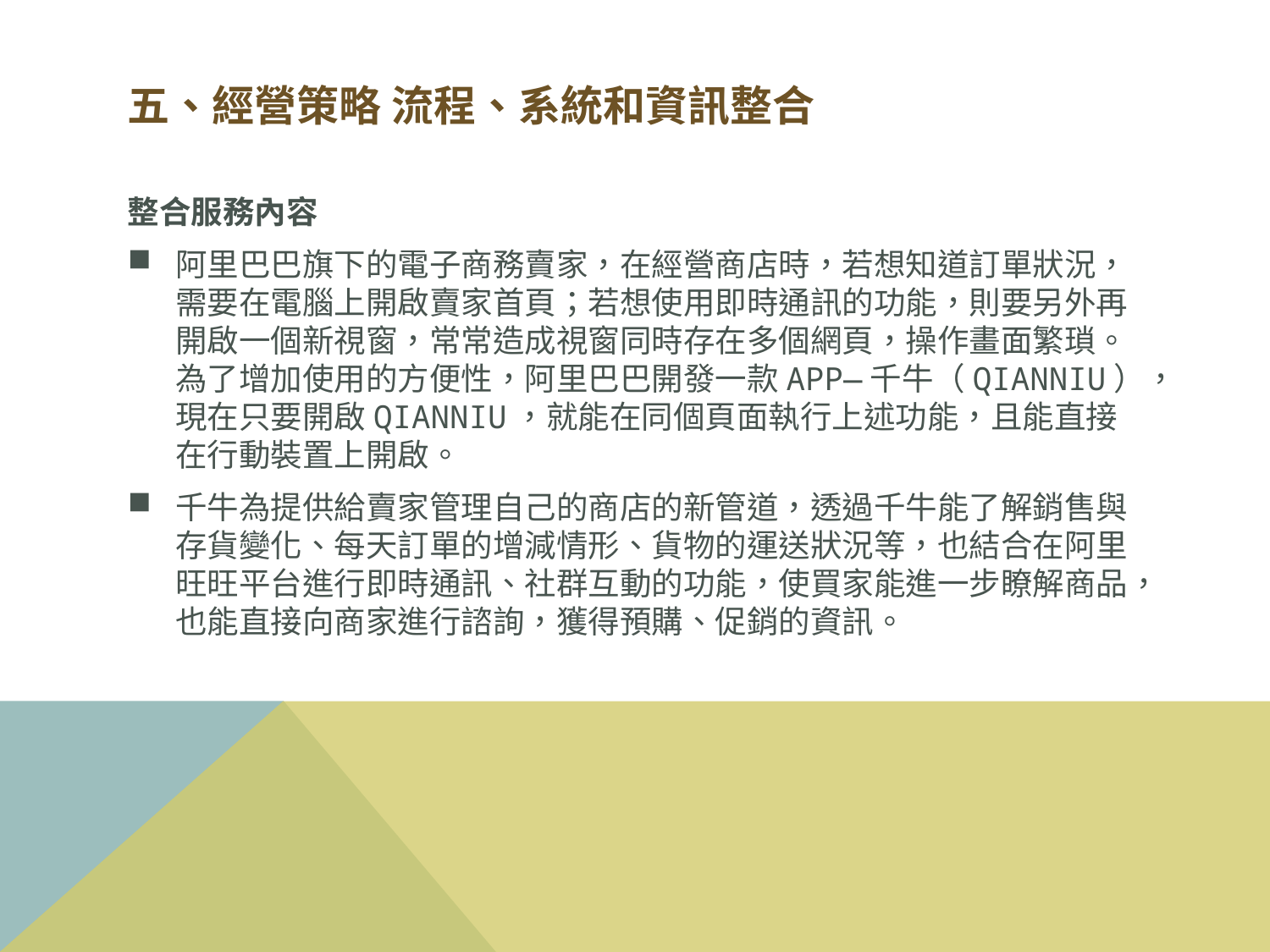

# 五、經營策略 流程、系統和資訊整合
整合服務內容
阿里巴巴旗下的電子商務賣家，在經營商店時，若想知道訂單狀況，需要在電腦上開啟賣家首頁；若想使用即時通訊的功能，則要另外再開啟一個新視窗，常常造成視窗同時存在多個網頁，操作畫面繁瑣。為了增加使用的方便性，阿里巴巴開發一款App—千牛（Qianniu），現在只要開啟Qianniu，就能在同個頁面執行上述功能，且能直接在行動裝置上開啟。
千牛為提供給賣家管理自己的商店的新管道，透過千牛能了解銷售與存貨變化、每天訂單的增減情形、貨物的運送狀況等，也結合在阿里旺旺平台進行即時通訊、社群互動的功能，使買家能進一步瞭解商品，也能直接向商家進行諮詢，獲得預購、促銷的資訊。